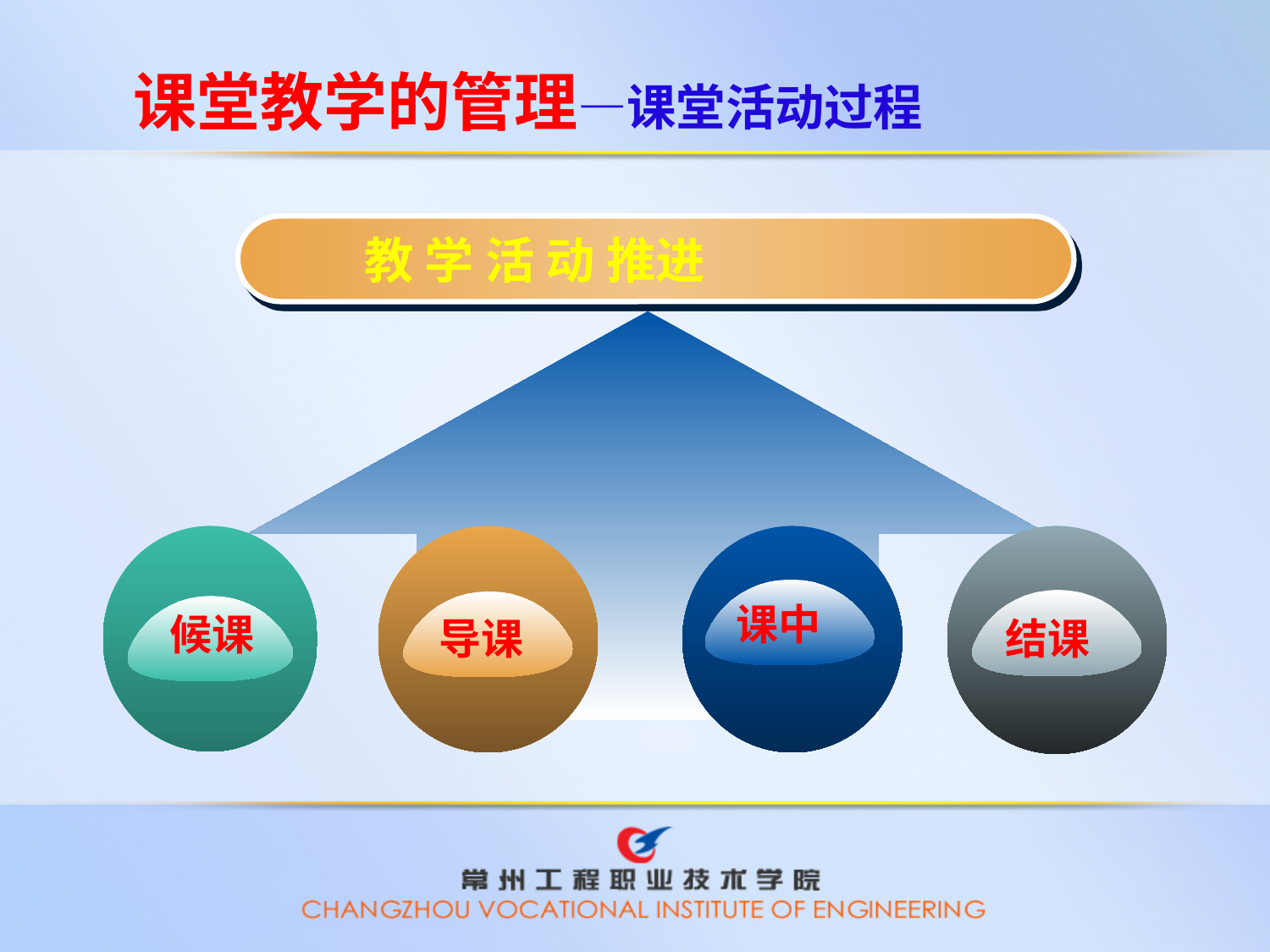

课堂教学的管理—课堂活动过程
        教 学 活 动 推进

课中
候课
导课
结课